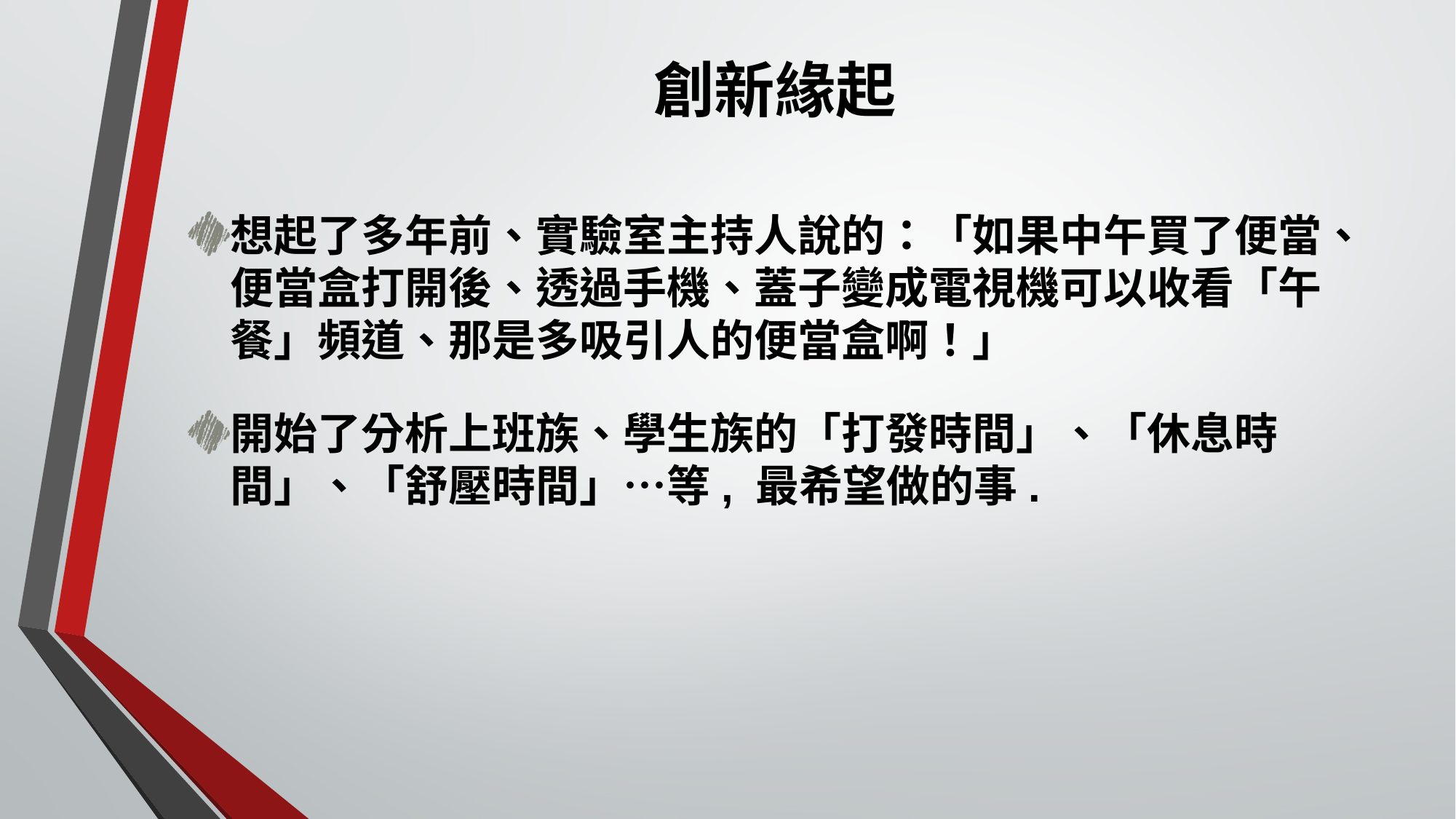

# 創新緣起
想起了多年前、實驗室主持人說的：「如果中午買了便當、便當盒打開後、透過手機、蓋子變成電視機可以收看「午餐」頻道、那是多吸引人的便當盒啊！」
開始了分析上班族、學生族的「打發時間」、「休息時間」、「舒壓時間」…等, 最希望做的事.